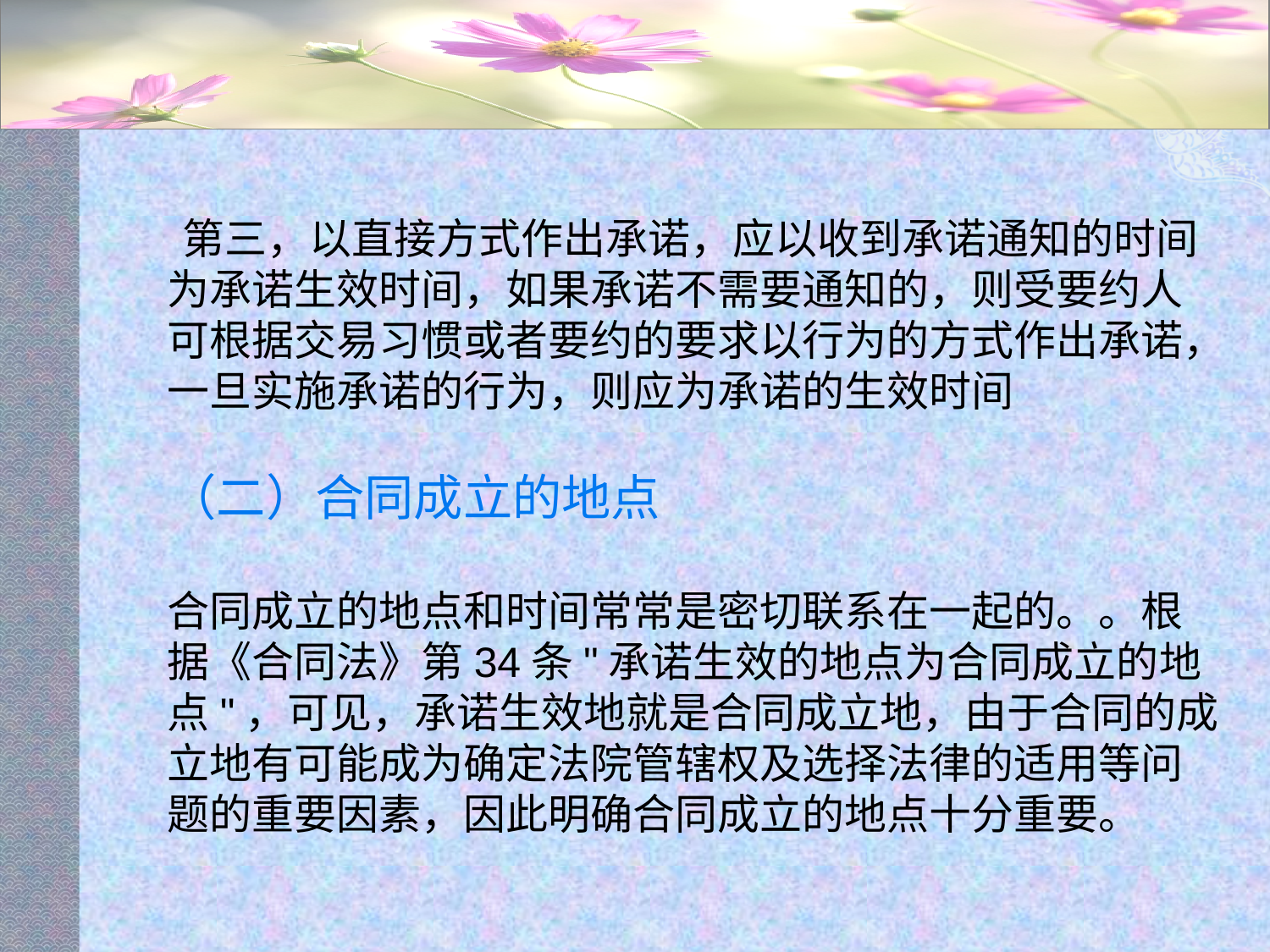

#
 第三，以直接方式作出承诺，应以收到承诺通知的时间为承诺生效时间，如果承诺不需要通知的，则受要约人可根据交易习惯或者要约的要求以行为的方式作出承诺，一旦实施承诺的行为，则应为承诺的生效时间

（二）合同成立的地点

合同成立的地点和时间常常是密切联系在一起的。。根据《合同法》第34条"承诺生效的地点为合同成立的地点"，可见，承诺生效地就是合同成立地，由于合同的成立地有可能成为确定法院管辖权及选择法律的适用等问题的重要因素，因此明确合同成立的地点十分重要。